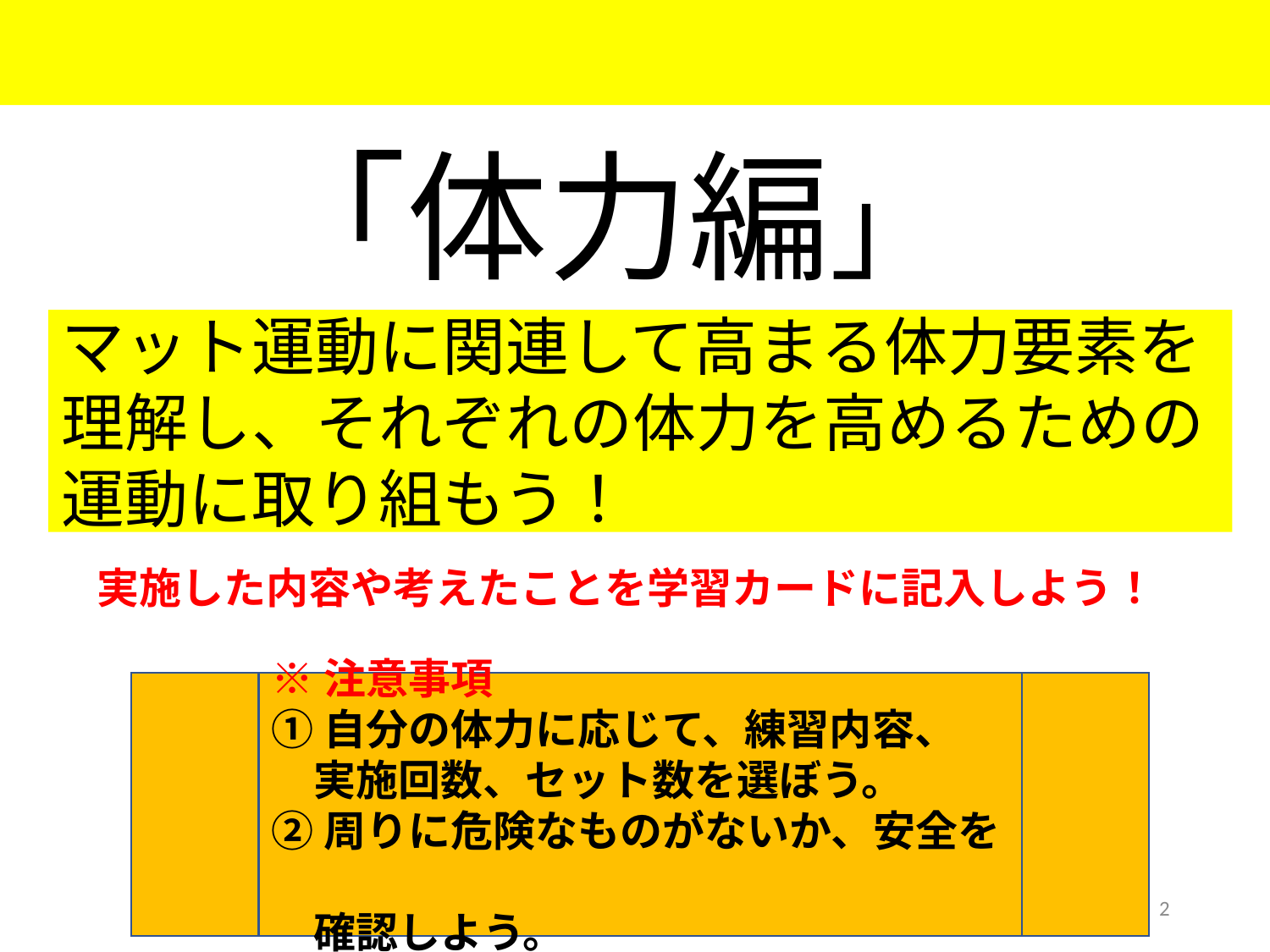

「体力編」

マット運動に関連して高まる体力要素を理解し、それぞれの体力を高めるための運動に取り組もう！

実施した内容や考えたことを学習カードに記入しよう！
※注意事項
①自分の体力に応じて、練習内容、
　実施回数、セット数を選ぼう。
②周りに危険なものがないか、安全を
　確認しよう。
2